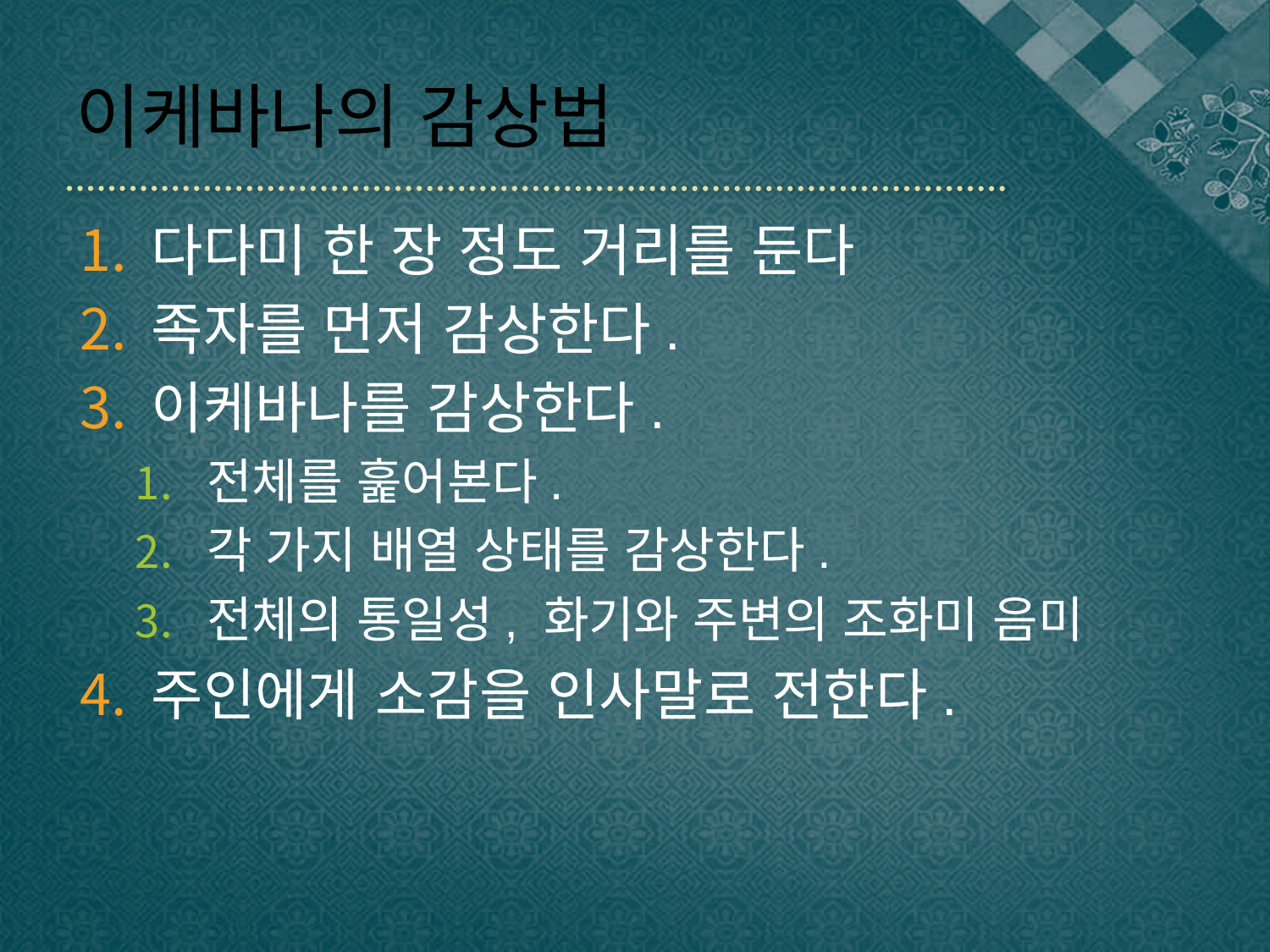

# 이케바나의 감상법
다다미 한 장 정도 거리를 둔다
족자를 먼저 감상한다.
이케바나를 감상한다.
전체를 훑어본다.
각 가지 배열 상태를 감상한다.
전체의 통일성, 화기와 주변의 조화미 음미
주인에게 소감을 인사말로 전한다.